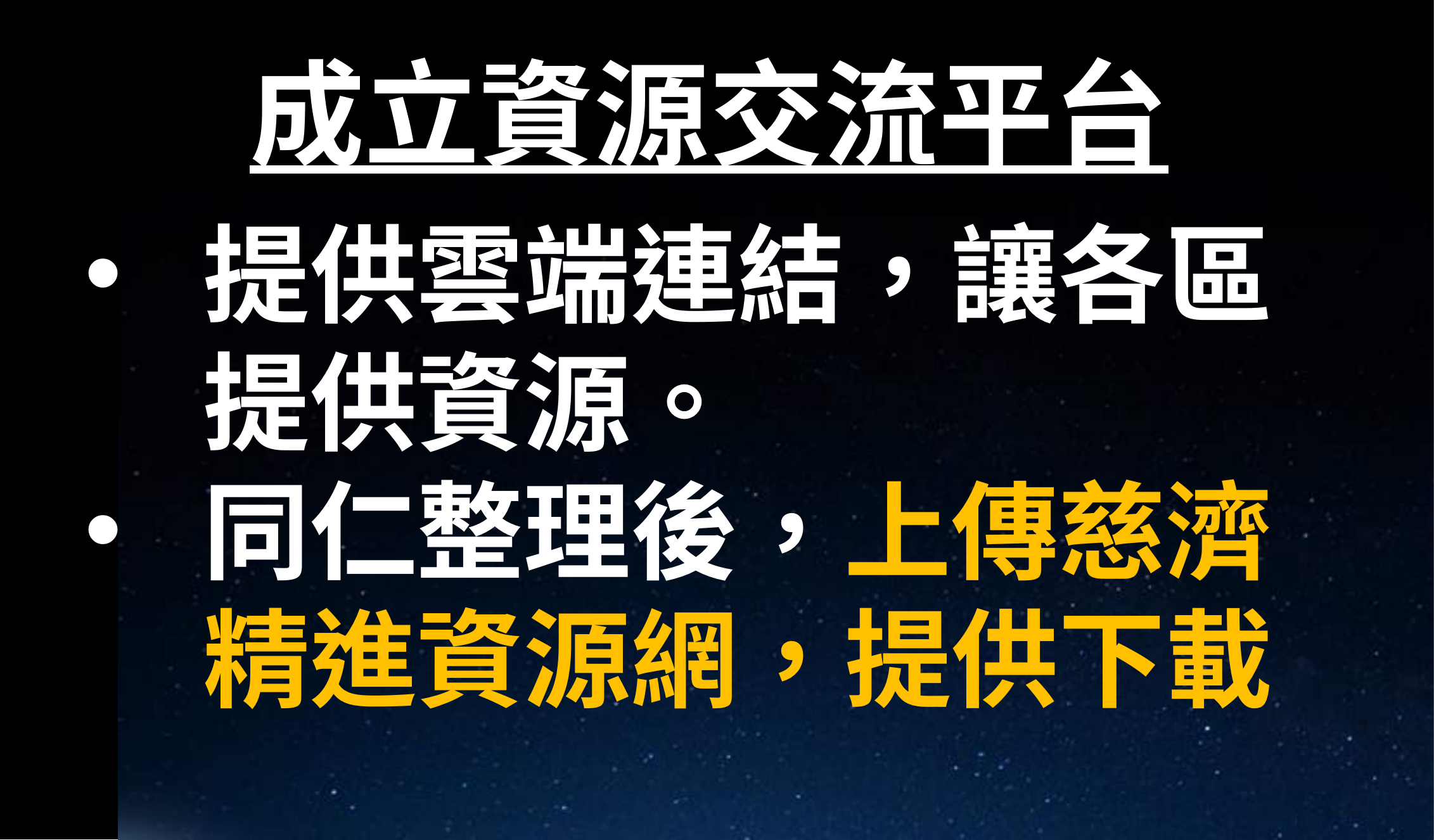

成立資源交流平台
提供雲端連結，讓各區提供資源。
同仁整理後，上傳慈濟精進資源網，提供下載